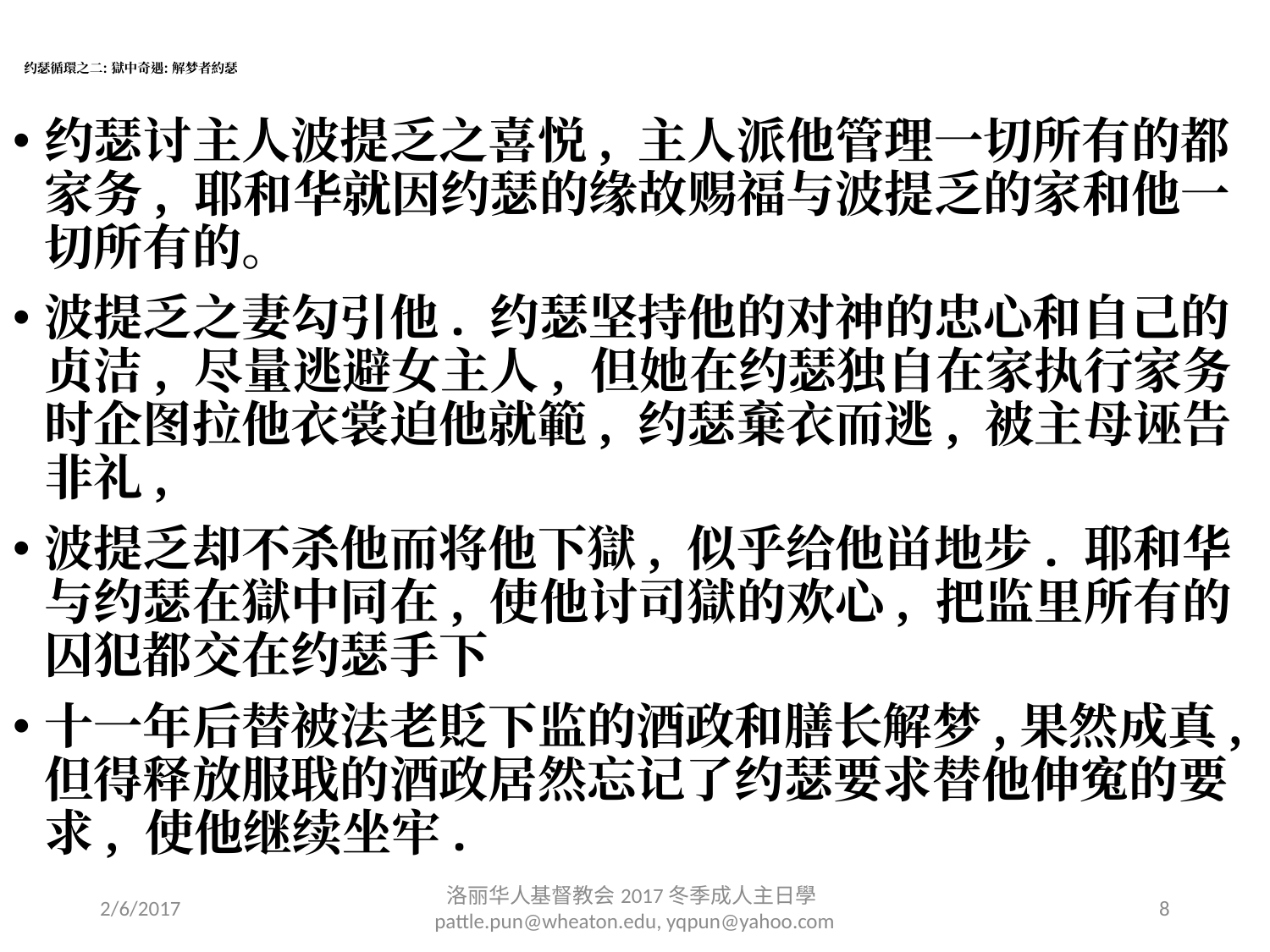

# 约瑟循環之二: 獄中奇遇: 解梦者約瑟
约瑟讨主人波提乏之喜悦, 主人派他管理一切所有的都家务, 耶和华就因约瑟的缘故赐福与波提乏的家和他一切所有的。
波提乏之妻勾引他. 约瑟坚持他的对神的忠心和自己的贞洁, 尽量逃避女主人, 但她在约瑟独自在家执行家务时企图拉他衣裳迫他就範, 约瑟棄衣而逃, 被主母诬告非礼,
波提乏却不杀他而将他下獄, 似乎给他畄地步. 耶和华与约瑟在獄中同在, 使他讨司獄的欢心, 把监里所有的囚犯都交在约瑟手下
十一年后替被法老貶下监的酒政和膳长解梦,果然成真, 但得释放服聀的酒政居然忘记了约瑟要求替他伸寃的要求, 使他继续坐牢.

2/6/2017
洛丽华⼈基督教会2017冬季成⼈主⽇學  pattle.pun@wheaton.edu, yqpun@yahoo.com
8